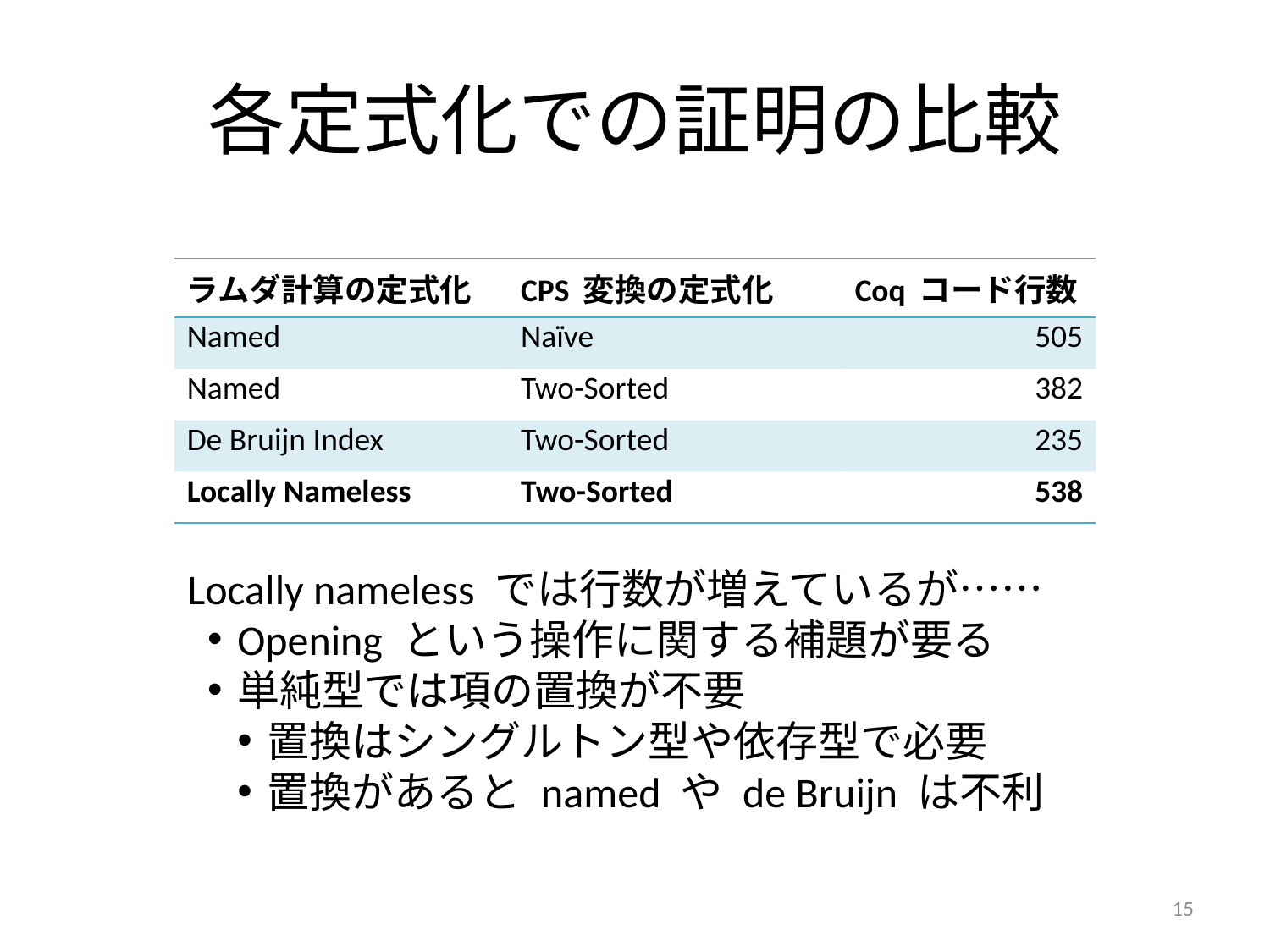

# 各定式化での証明の比較
| ラムダ計算の定式化 | CPS 変換の定式化 | Coq コード行数 |
| --- | --- | --- |
| Named | Naïve | 505 |
| Named | Two-Sorted | 382 |
| De Bruijn Index | Two-Sorted | 235 |
| Locally Nameless | Two-Sorted | 538 |
Locally nameless では行数が増えているが……
Opening という操作に関する補題が要る
単純型では項の置換が不要
置換はシングルトン型や依存型で必要
置換があると named や de Bruijn は不利
15